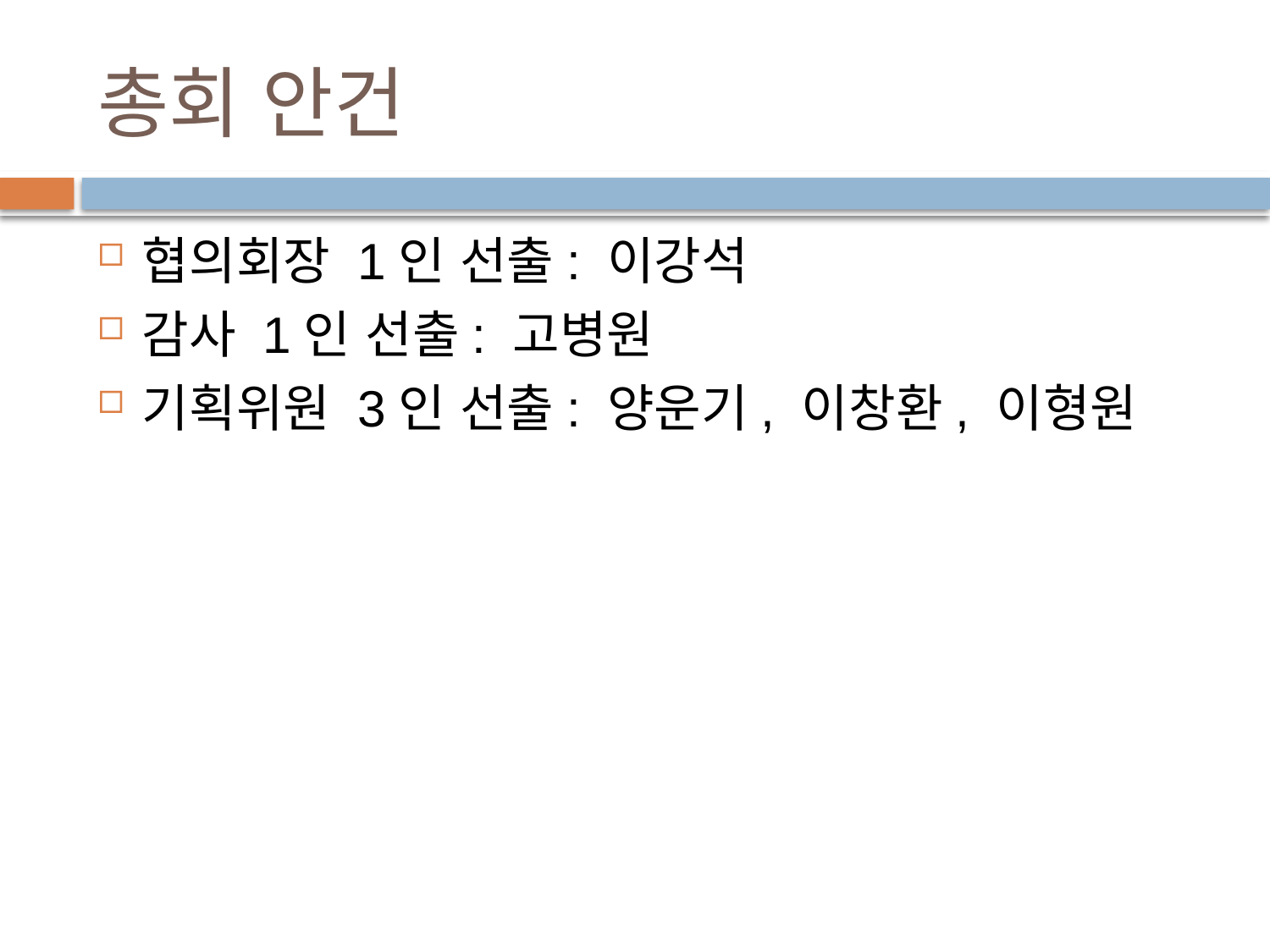

# 총회 안건
협의회장 1인 선출: 이강석
감사 1인 선출: 고병원
기획위원 3인 선출: 양운기, 이창환, 이형원